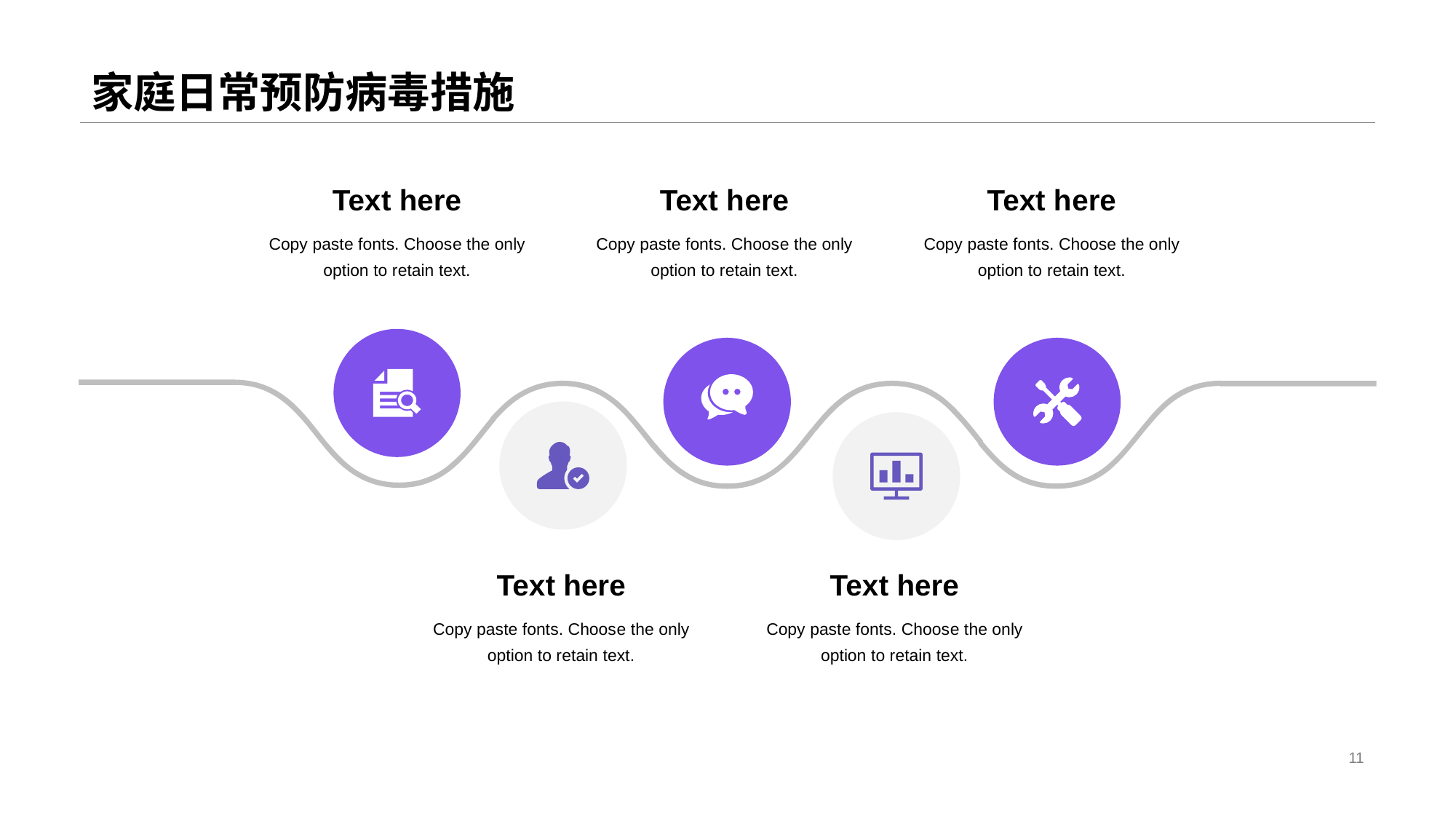

# 家庭日常预防病毒措施
Tex t here
Copy paste fonts. Choos e the only option to retain text.
Text h ere
Copy paste fonts. Choos e the only option to retain text.
Text h ere
Copy paste fonts. Choose the only option to  retain text.

Tex t here
Copy paste fonts. Choos e the only option to retain text.
Tex t here
Copy paste fonts. Choos e the only option to retain text.
11